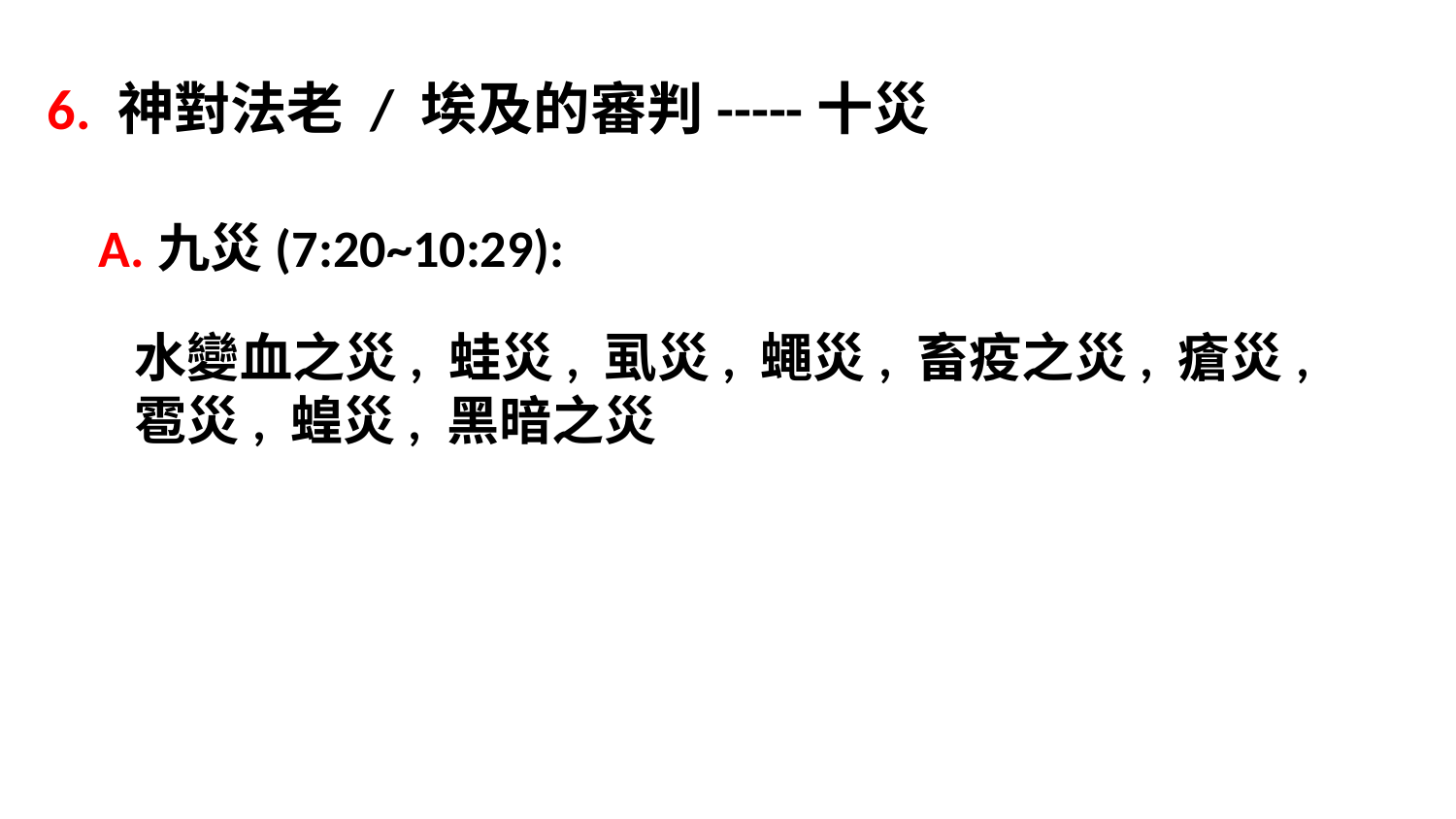

6. 神對法老 / 埃及的審判-----十災
A.九災(7:20~10:29):
水變血之災, 蛙災, 虱災, 蠅災, 畜疫之災, 瘡災, 雹災, 蝗災, 黑暗之災